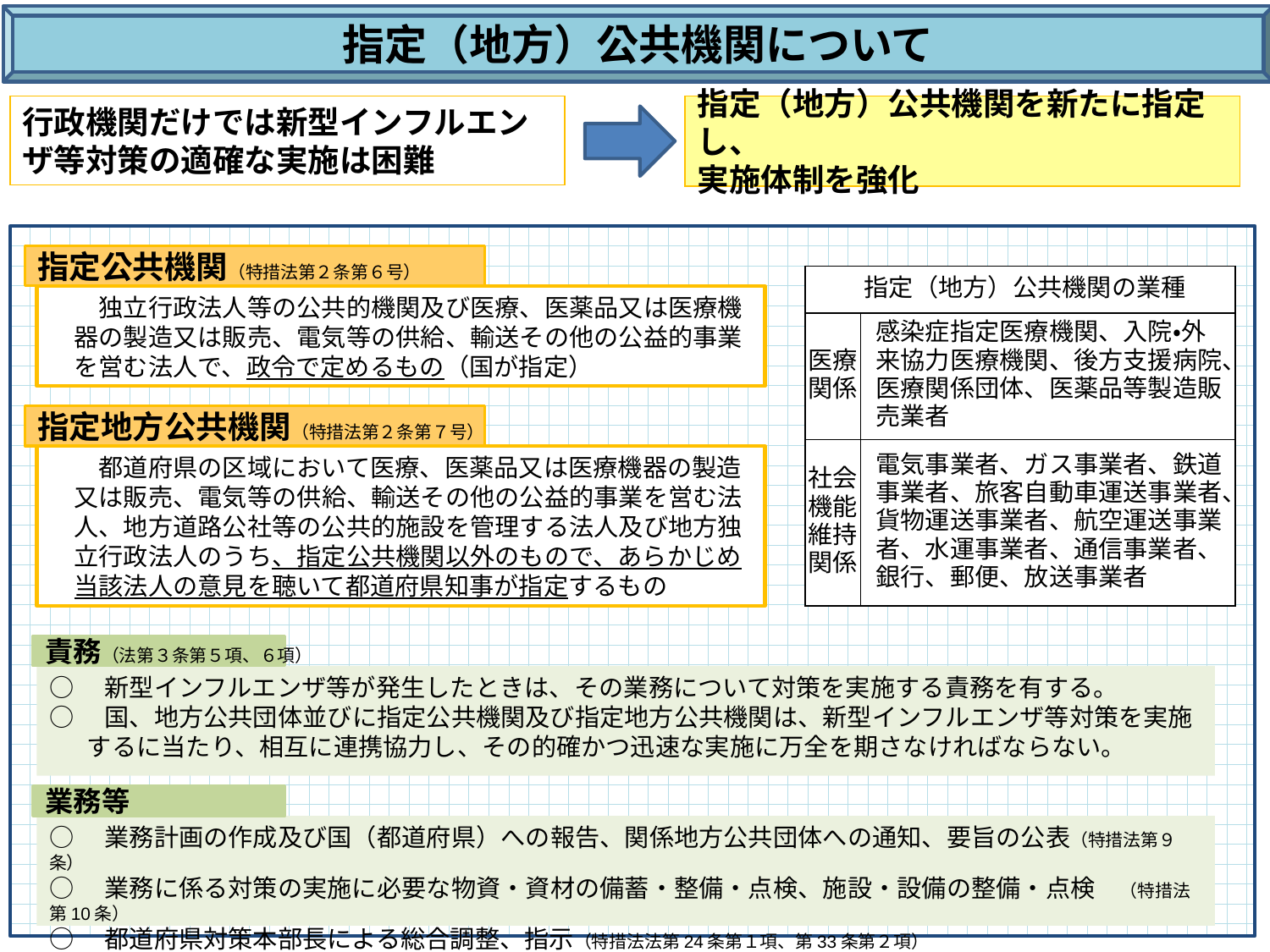

指定（地方）公共機関について
行政機関だけでは新型インフルエンザ等対策の適確な実施は困難
指定（地方）公共機関を新たに指定し、
実施体制を強化

指定公共機関（特措法第２条第６号）
| 指定（地方）公共機関の業種 |  |
| --- | --- |
| 医療関係 | 感染症指定医療機関、入院・外来協力医療機関、後方支援病院、医療関係団体、医薬品等製造販売業者 |
| 社会機能 維持関係 | 電気事業者、ガス事業者、鉄道事業者、旅客自動車運送事業者、貨物運送事業者、航空運送事業者、水運事業者、通信事業者、銀行、郵便、放送事業者 |
　独立行政法人等の公共的機関及び医療、医薬品又は医療機器の製造又は販売、電気等の供給、輸送その他の公益的事業を営む法人で、政令で定めるもの（国が指定）
指定地方公共機関（特措法第２条第７号）
　都道府県の区域において医療、医薬品又は医療機器の製造又は販売、電気等の供給、輸送その他の公益的事業を営む法人、地方道路公社等の公共的施設を管理する法人及び地方独立行政法人のうち、指定公共機関以外のもので、あらかじめ当該法人の意見を聴いて都道府県知事が指定するもの
責務（法第３条第５項、６項）
○　新型インフルエンザ等が発生したときは、その業務について対策を実施する責務を有する。
○　国、地方公共団体並びに指定公共機関及び指定地方公共機関は、新型インフルエンザ等対策を実施するに当たり、相互に連携協力し、その的確かつ迅速な実施に万全を期さなければならない。
業務等
○　業務計画の作成及び国（都道府県）への報告、関係地方公共団体への通知、要旨の公表（特措法第９条）
○　業務に係る対策の実施に必要な物資・資材の備蓄・整備・点検、施設・設備の整備・点検　（特措法第10条）
○　都道府県対策本部長による総合調整、指示（特措法法第24条第１項、第33条第２項）